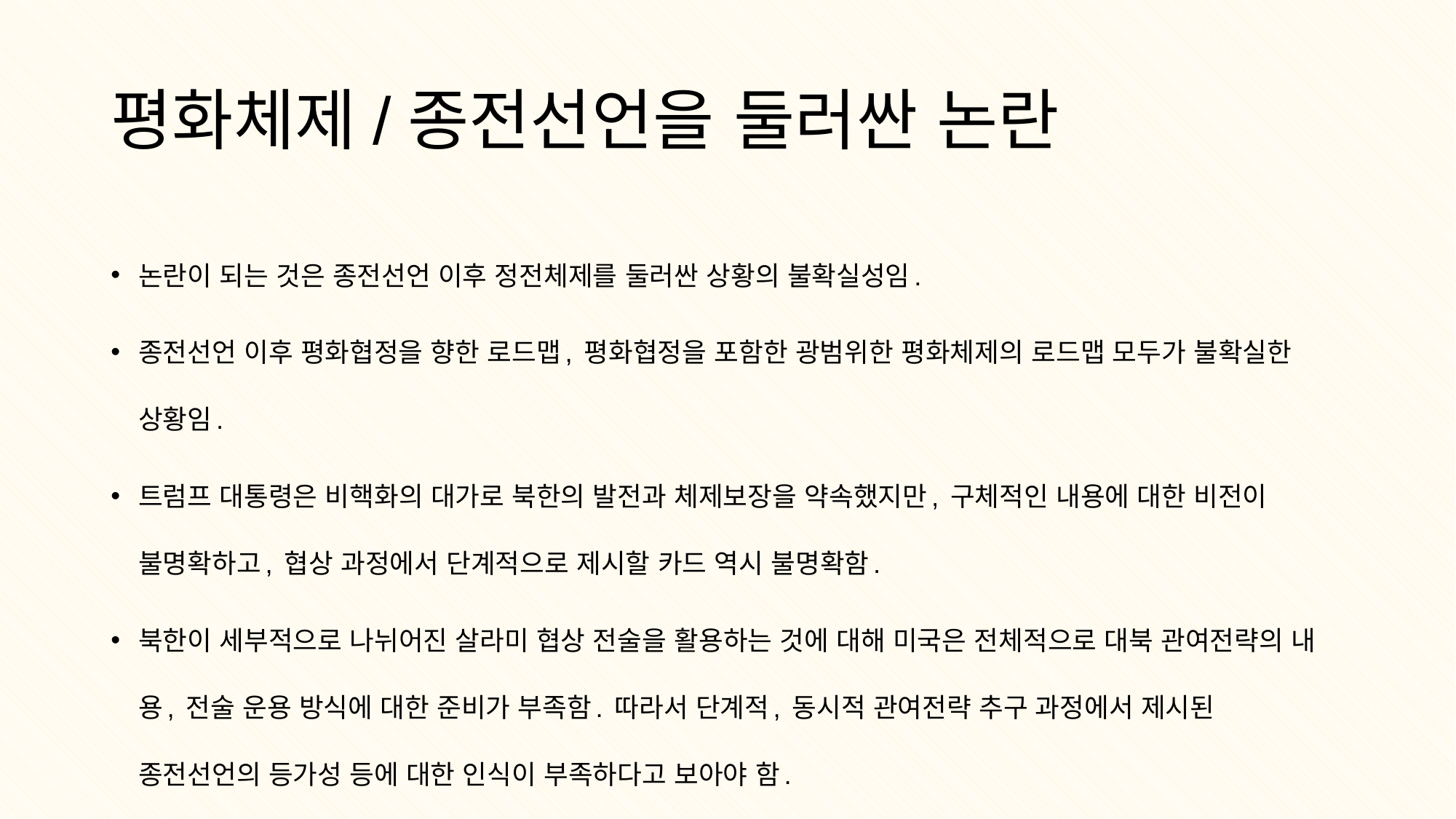

# 평화체제/종전선언을 둘러싼 논란
논란이 되는 것은 종전선언 이후 정전체제를 둘러싼 상황의 불확실성임.
종전선언 이후 평화협정을 향한 로드맵, 평화협정을 포함한 광범위한 평화체제의 로드맵 모두가 불확실한 상황임.
트럼프 대통령은 비핵화의 대가로 북한의 발전과 체제보장을 약속했지만, 구체적인 내용에 대한 비전이 불명확하고, 협상 과정에서 단계적으로 제시할 카드 역시 불명확함.
북한이 세부적으로 나뉘어진 살라미 협상 전술을 활용하는 것에 대해 미국은 전체적으로 대북 관여전략의 내용, 전술 운용 방식에 대한 준비가 부족함. 따라서 단계적, 동시적 관여전략 추구 과정에서 제시된 종전선언의 등가성 등에 대한 인식이 부족하다고 보아야 함.